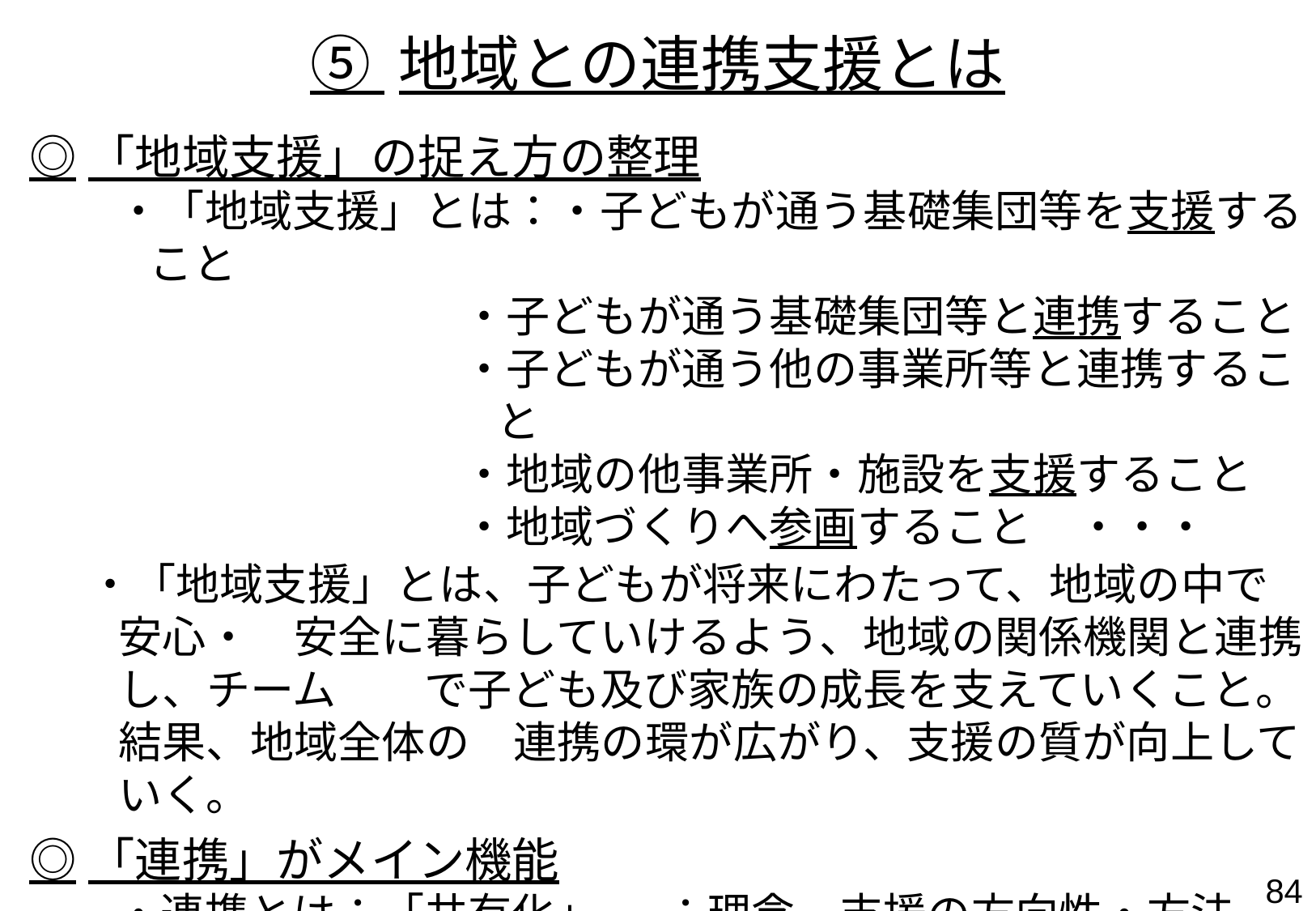

# ⑤ 地域との連携支援とは
◎「地域支援」の捉え方の整理
　　・「地域支援」とは：・子どもが通う基礎集団等を支援すること
・子どもが通う基礎集団等と連携すること
・子どもが通う他の事業所等と連携すること
・地域の他事業所・施設を支援すること
・地域づくりへ参画すること　・・・
・「地域支援」とは、子どもが将来にわたって、地域の中で安心・　安全に暮らしていけるよう、地域の関係機関と連携し、チーム　　で子ども及び家族の成長を支えていくこと。結果、地域全体の　連携の環が広がり、支援の質が向上していく。
◎「連携」がメイン機能
　　・連携とは：「共有化」　  ：理念、支援の方向性・方法、情報等
　　　　　　　　　 「役割分担」：お互いを知る、支援のシェア
　　　　　　　　　 「協働」　　　：一緒に考える、活動する・・・
84